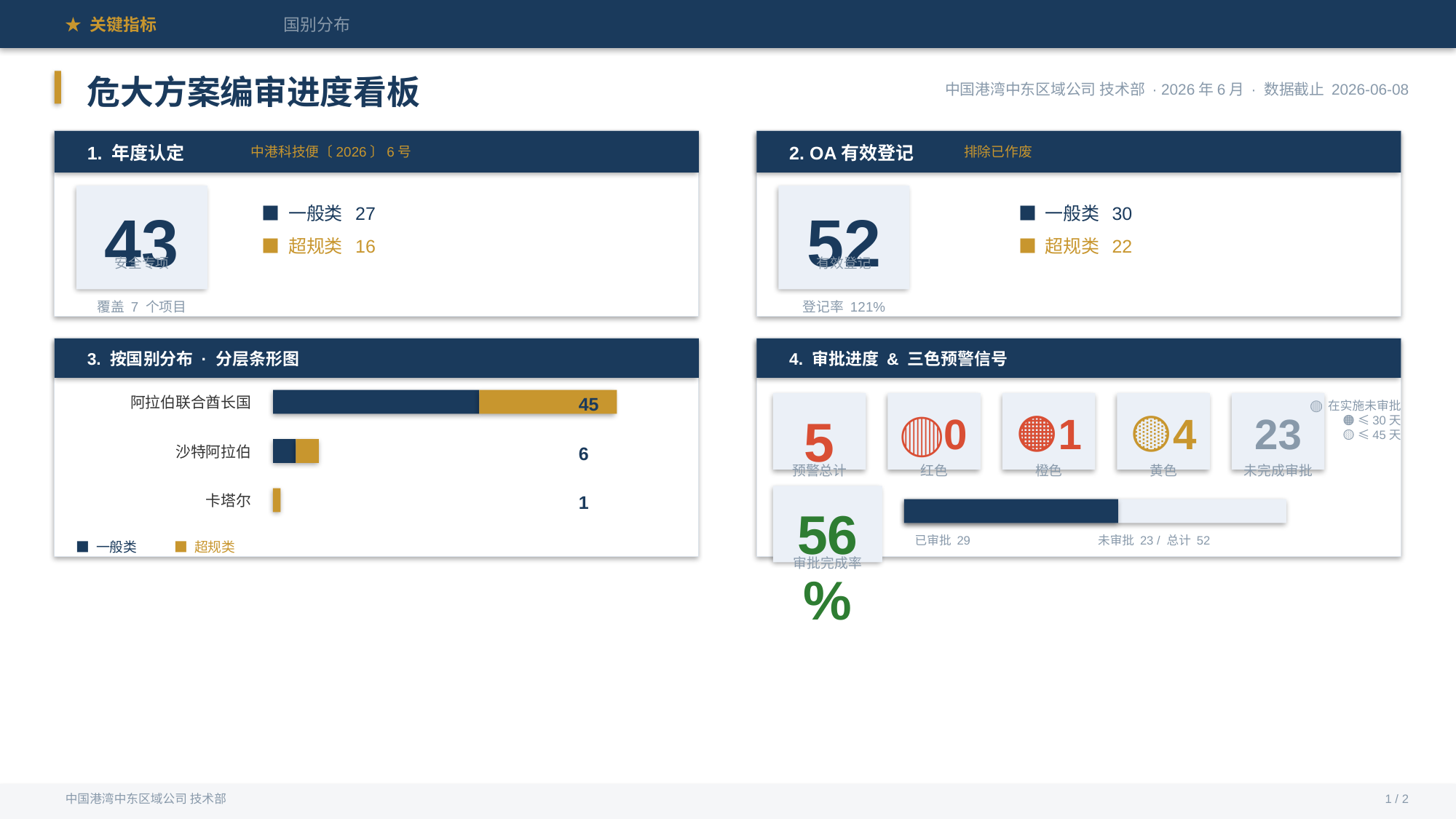

★ 关键指标
国别分布
危大方案编审进度看板

中国港湾中东区域公司 技术部 · 2026年6月 · 数据截止 2026-06-08

1. 年度认定
2. OA有效登记
中港科技便〔2026〕6号
排除已作废

43
52
■ 一般类  27
■ 一般类  30
■ 超规类  16
■ 超规类  22
安全专项
有效登记
覆盖 7 个项目
登记率 121%

3. 按国别分布 · 分层条形图
4. 审批进度 & 三色预警信号
阿拉伯联合酋长国
45

🔴 在实施未审批
🟠 ≤30天
🟡 ≤45天
5
🔴0
🟠1
🟡4
23
沙特阿拉伯
6

预警总计
红色
橙色
黄色
未完成审批
卡塔尔
1

56%

已审批 29                                    未审批 23 / 总计 52
■ 一般类
■ 超规类
审批完成率

中国港湾中东区域公司 技术部
1 / 2